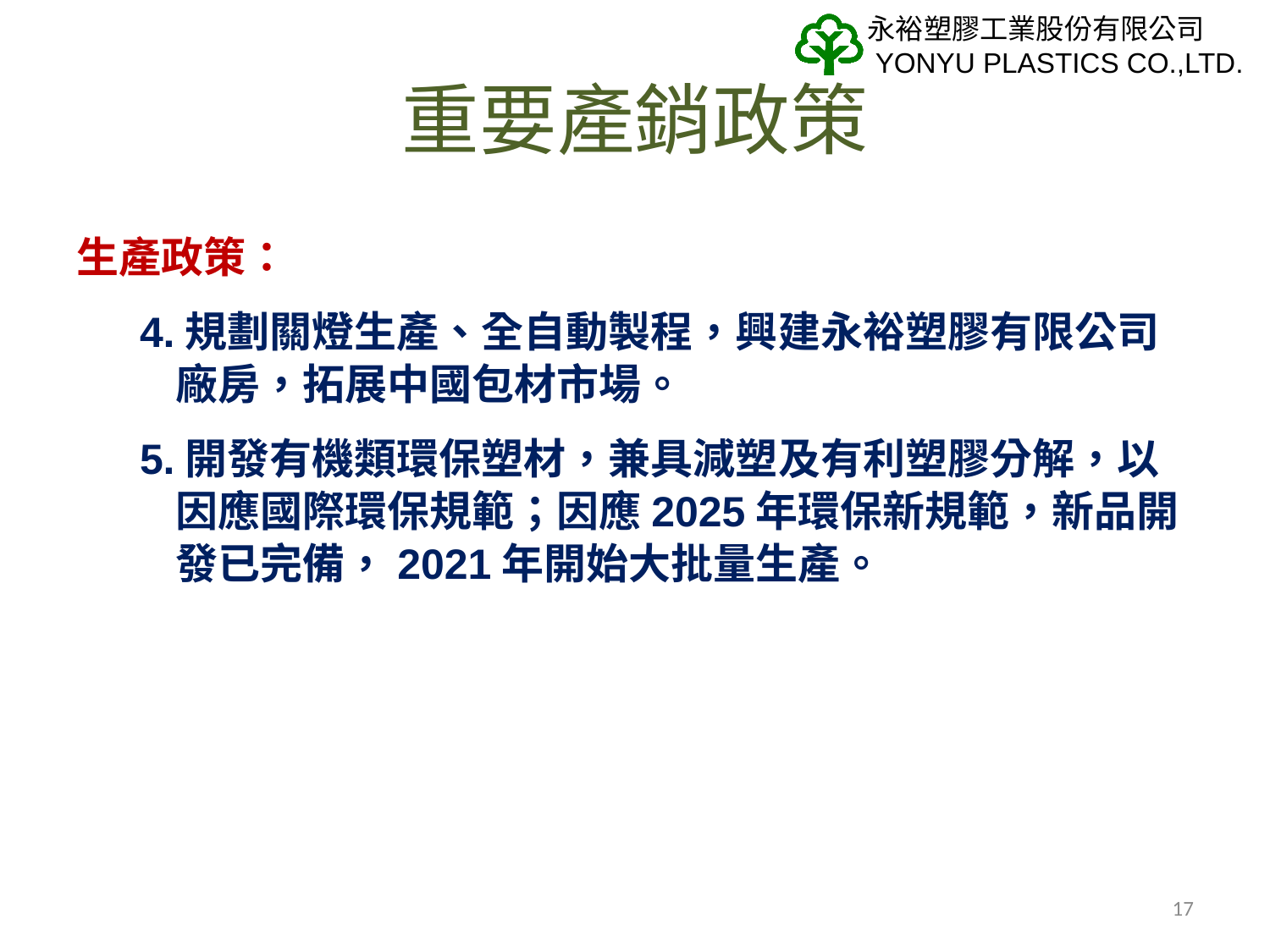

# 重要產銷政策
生產政策：
4.規劃關燈生產、全自動製程，興建永裕塑膠有限公司廠房，拓展中國包材市場。
5.開發有機類環保塑材，兼具減塑及有利塑膠分解，以因應國際環保規範；因應2025年環保新規範，新品開發已完備，2021年開始大批量生產。
17